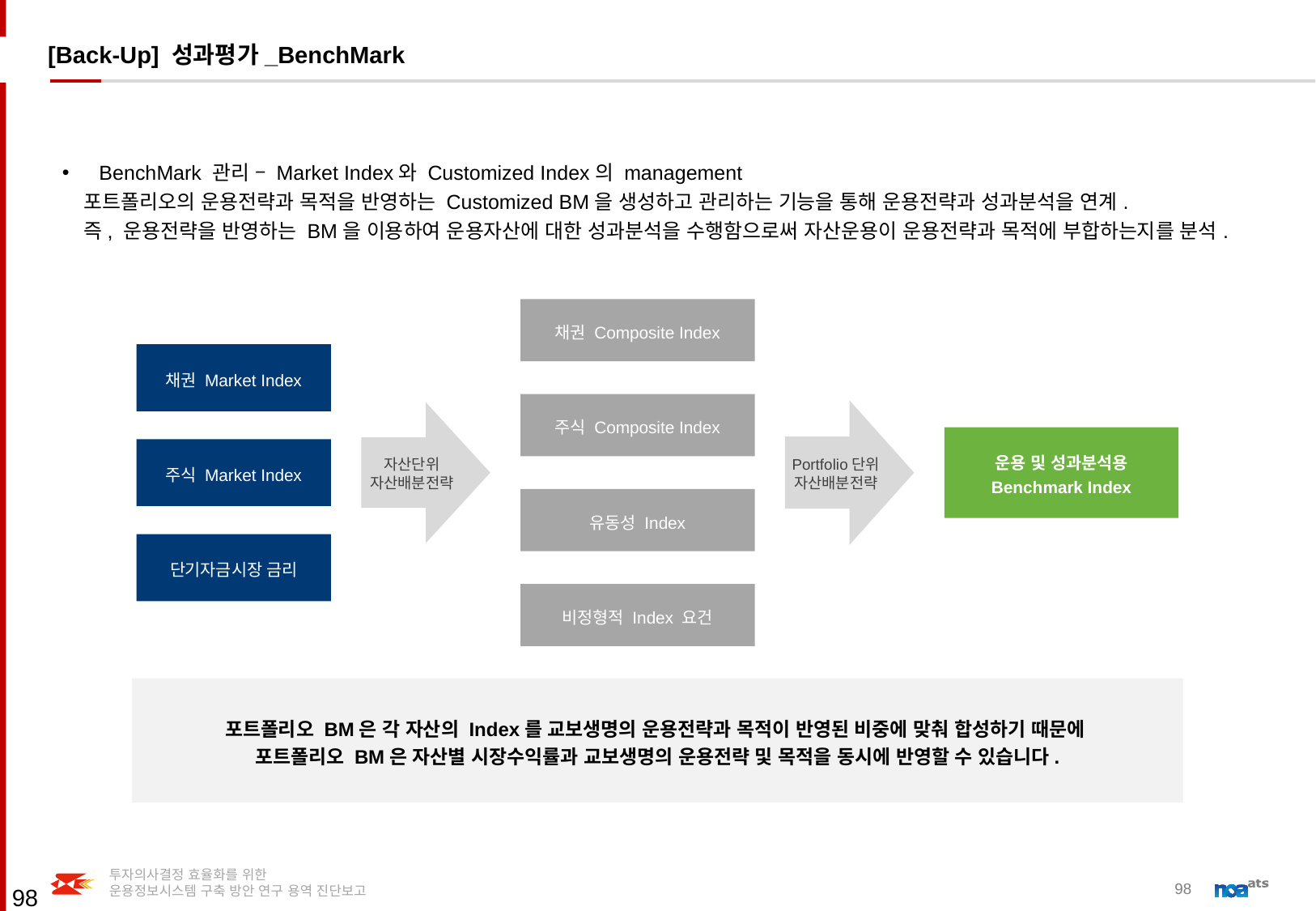

[Back-Up] 성과평가_BenchMark
BenchMark 관리 – Market Index와 Customized Index의 management
   포트폴리오의 운용전략과 목적을 반영하는 Customized BM을 생성하고 관리하는 기능을 통해 운용전략과 성과분석을 연계.
   즉, 운용전략을 반영하는 BM을 이용하여 운용자산에 대한 성과분석을 수행함으로써 자산운용이 운용전략과 목적에 부합하는지를 분석.
채권 Composite Index
주식 Composite Index
유동성 Index
비정형적 Index 요건
채권 Market Index
주식 Market Index
단기자금시장 금리
Portfolio단위
자산배분전략
자산단위
자산배분전략
운용 및 성과분석용
Benchmark Index
포트폴리오 BM은 각 자산의 Index를 교보생명의 운용전략과 목적이 반영된 비중에 맞춰 합성하기 때문에
포트폴리오 BM은 자산별 시장수익률과 교보생명의 운용전략 및 목적을 동시에 반영할 수 있습니다.
98